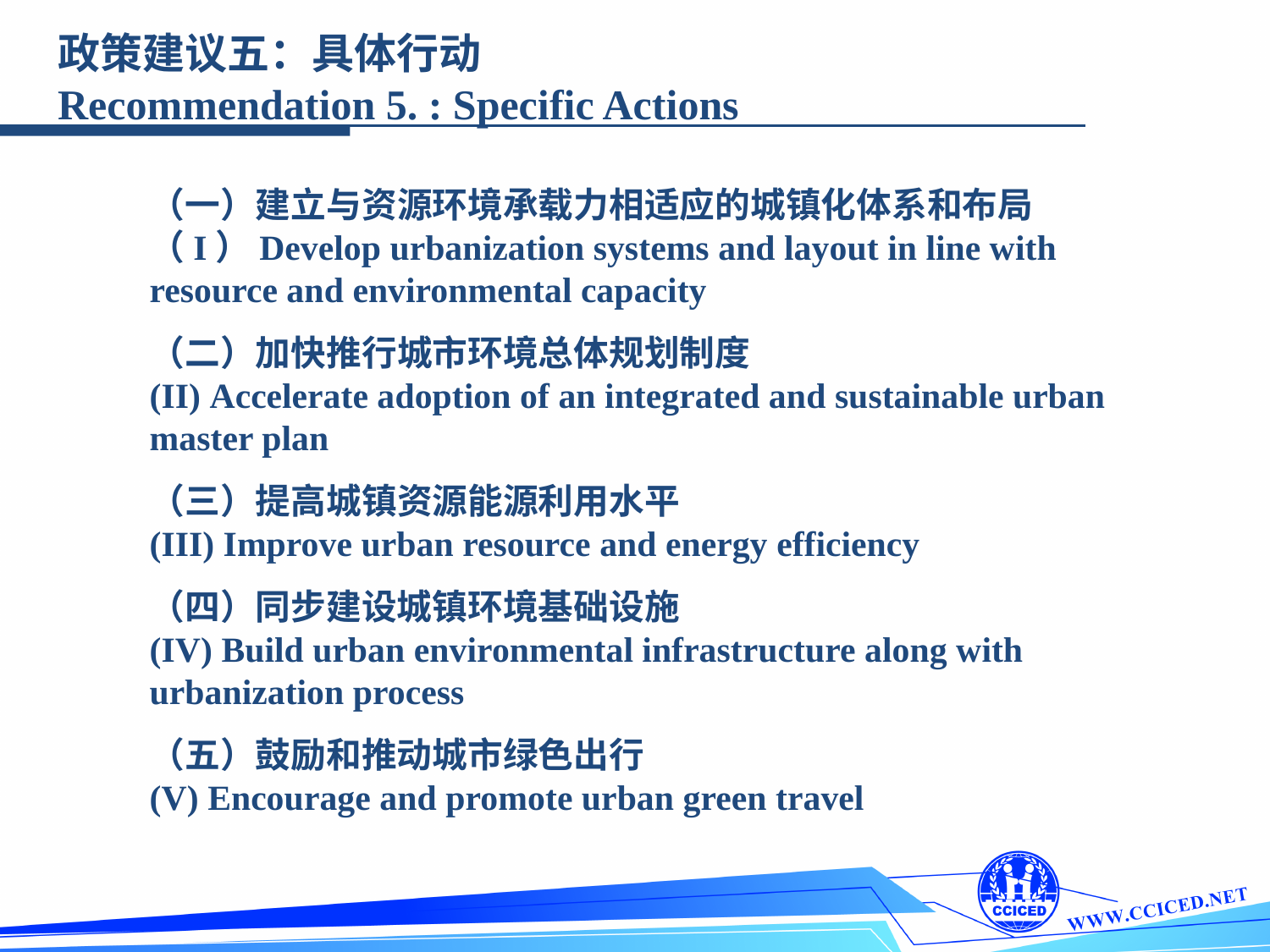

政策建议五：具体行动
Recommendation 5. : Specific Actions
（一）建立与资源环境承载力相适应的城镇化体系和布局
（I）Develop urbanization systems and layout in line with resource and environmental capacity
（二）加快推行城市环境总体规划制度
(II) Accelerate adoption of an integrated and sustainable urban master plan
（三）提高城镇资源能源利用水平
(III) Improve urban resource and energy efficiency
（四）同步建设城镇环境基础设施
(IV) Build urban environmental infrastructure along with urbanization process
（五）鼓励和推动城市绿色出行
(V) Encourage and promote urban green travel